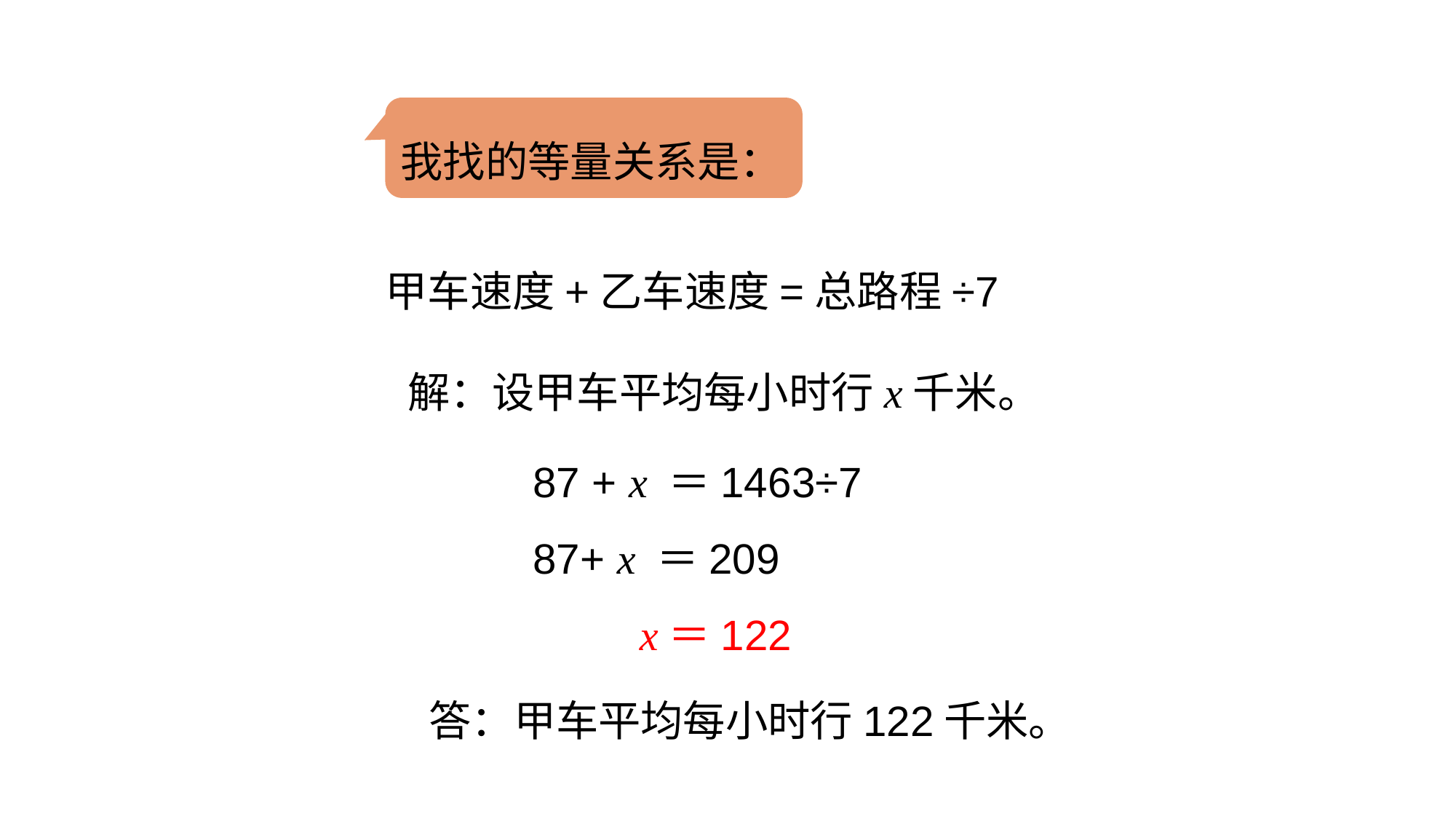

我找的等量关系是：
甲车速度+乙车速度=总路程÷7
解：设甲车平均每小时行x千米。
87 + x ＝1463÷7
87+ x ＝209
         x＝122
答：甲车平均每小时行122千米。